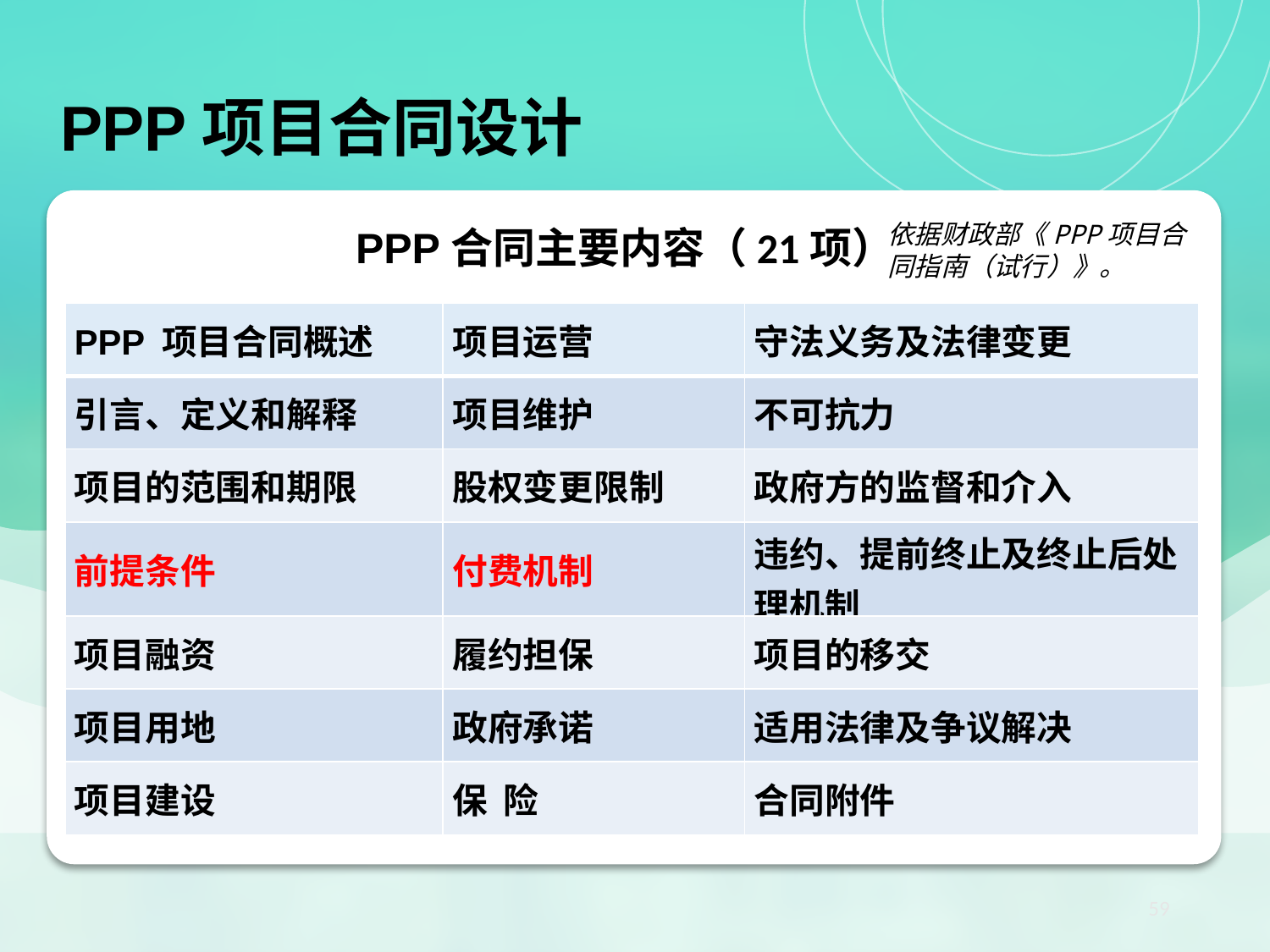

PPP项目合同设计
【小结】PPP项目核心法律关系：项目合同
依据财政部《PPP项目合同指南（试行）》。
PPP合同主要内容（21项）

| PPP 项目合同概述 | 项目运营 | 守法义务及法律变更 |
| --- | --- | --- |
| 引言、定义和解释 | 项目维护 | 不可抗力 |
| 项目的范围和期限 | 股权变更限制 | 政府方的监督和介入 |
| 前提条件 | 付费机制 | 违约、提前终止及终止后处理机制 |
| 项目融资 | 履约担保 | 项目的移交 |
| 项目用地 | 政府承诺 | 适用法律及争议解决 |
| 项目建设 | 保 险 | 合同附件 |

59